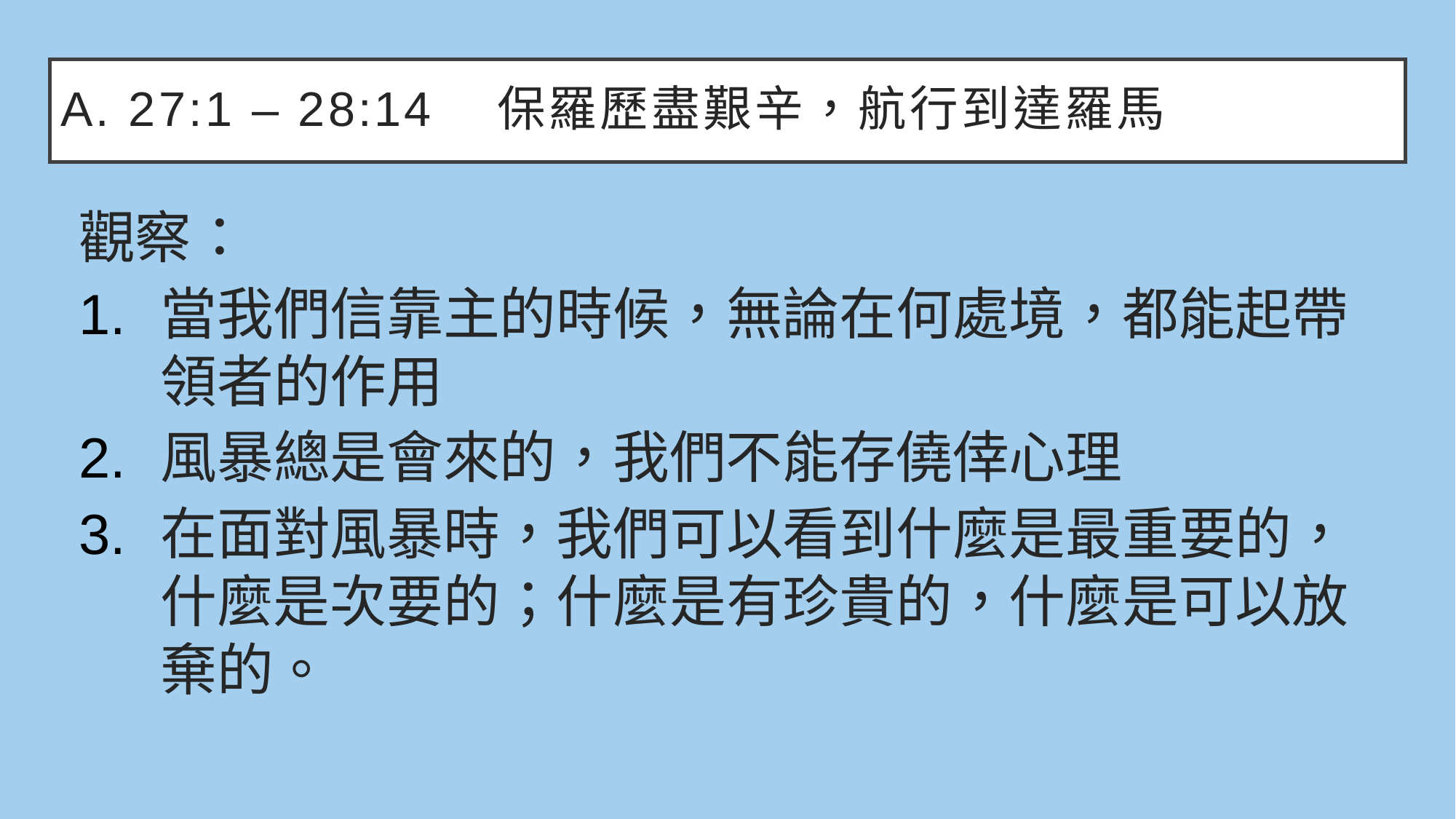

# A. 27:1 – 28:14	保羅歷盡艱辛，航行到達羅馬
觀察：
當我們信靠主的時候，無論在何處境，都能起帶領者的作用
風暴總是會來的，我們不能存僥倖心理
在面對風暴時，我們可以看到什麼是最重要的，什麼是次要的；什麼是有珍貴的，什麼是可以放棄的。